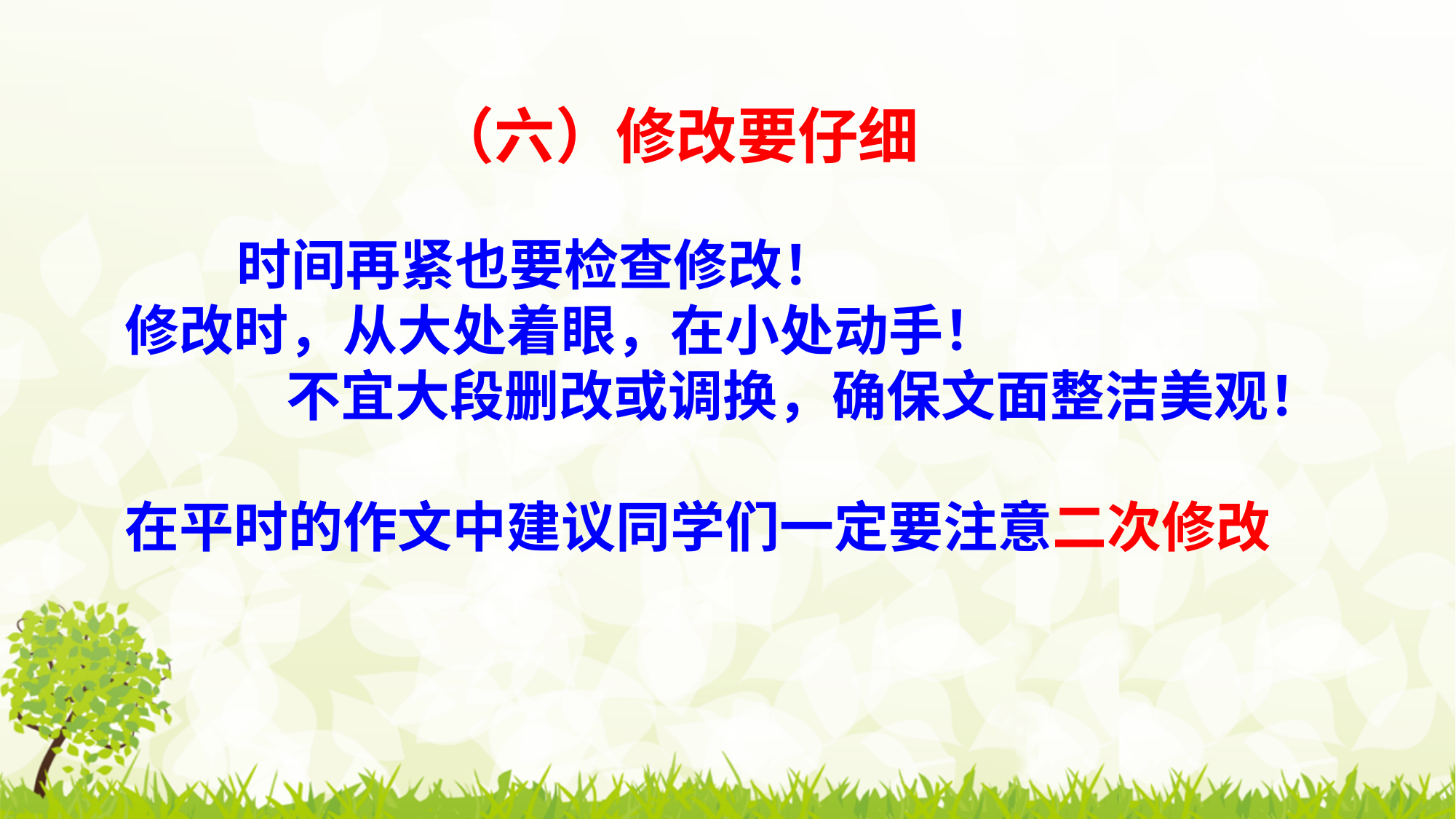

（六）修改要仔细
        时间再紧也要检查修改！
修改时，从大处着眼，在小处动手！
            不宜大段删改或调换，确保文面整洁美观！

在平时的作文中建议同学们一定要注意二次修改